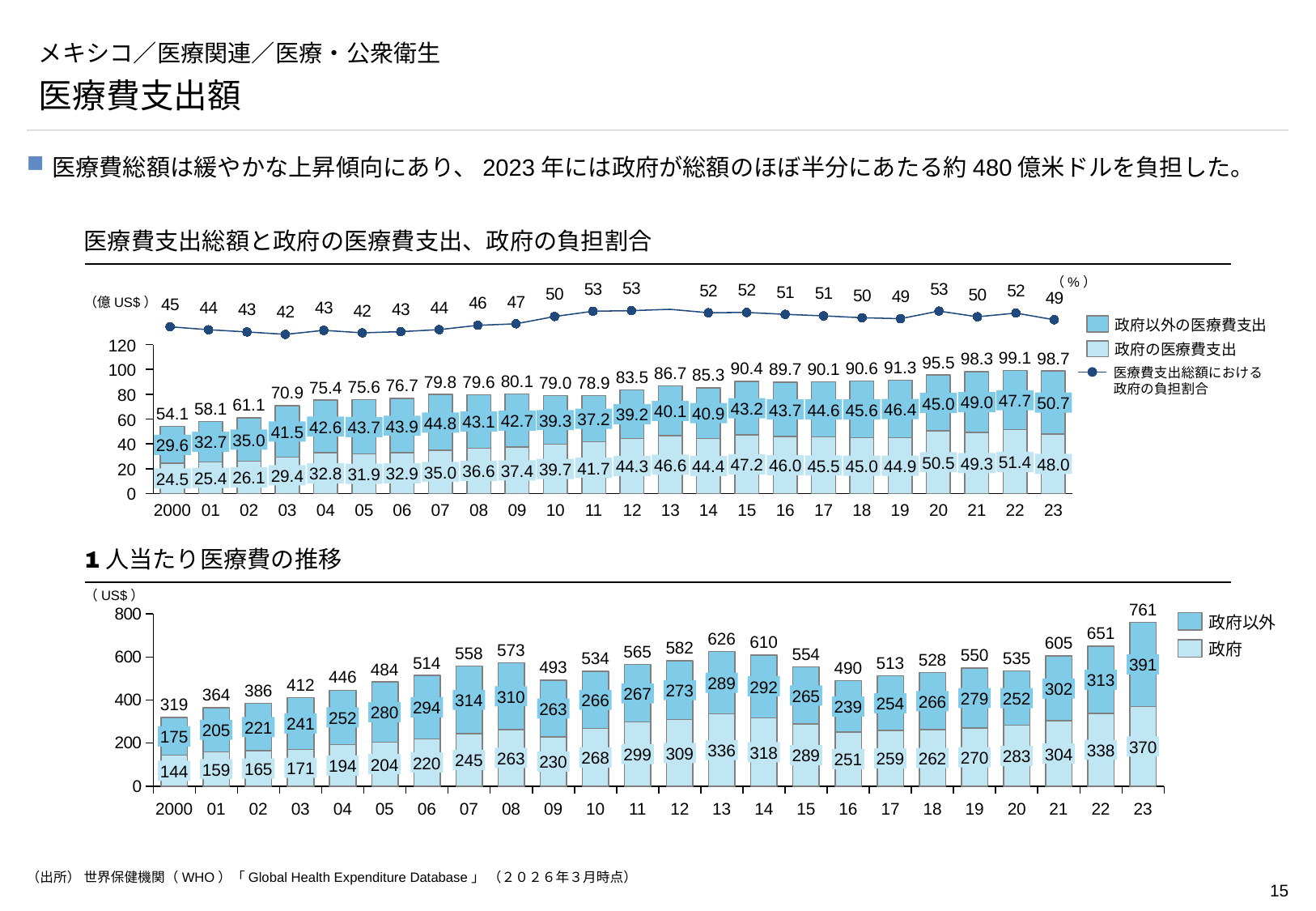

# メキシコ／医療関連／医療・公衆衛生
医療費支出額
医療費総額は緩やかな上昇傾向にあり、2023年には政府が総額のほぼ半分にあたる約480億米ドルを負担した。
医療費支出総額と政府の医療費支出、政府の負担割合

### Chart

| Category |  |
|---|---|
（%）
（億US$）
政府以外の医療費支出

### Chart

| Category |  |  |
|---|---|---|
120
政府の医療費支出

99.1
98.7
98.3
95.5
91.3
90.6
90.4
90.1
89.7
100
86.7
85.3
医療費支出総額における
政府の負担割合
83.5

80.1
79.8
79.6
79.0
78.9
76.7
75.6
75.4
70.9
80
47.7
49.0
50.7
45.0
61.1
58.1
43.2
46.4
43.7
44.6
45.6
40.1
54.1
40.9
39.2
37.2
60
39.3
42.7
43.1
44.8
43.9
42.6
43.7
41.5
35.0
32.7
40
29.6
51.4
50.5
49.3
48.0
47.2
46.6
46.0
45.5
45.0
44.9
44.3
44.4
41.7
20
39.7
37.4
36.6
35.0
32.9
32.8
31.9
29.4
26.1
25.4
24.5
0
2000
01
02
03
04
05
06
07
08
09
10
11
12
13
14
15
16
17
18
19
20
21
22
23
1人当たり医療費の推移
（US$）

### Chart

| Category |  |  |
|---|---|---|
761
政府以外

651
626
610
605
582
政府
573

565
558
554
550
535
534
528
514
513
391
493
490
484
446
313
289
412
292
302
386
273
267
364
265
310
279
252
314
266
266
254
319
239
294
263
280
252
241
221
205
175
370
338
336
318
309
304
299
289
283
270
268
263
262
259
251
245
230
220
204
194
171
165
159
144
2000
01
02
03
04
05
06
07
08
09
10
11
12
13
14
15
16
17
18
19
20
21
22
23
（出所） 世界保健機関（WHO）「Global Health Expenditure Database」 （２０２６年３月時点）